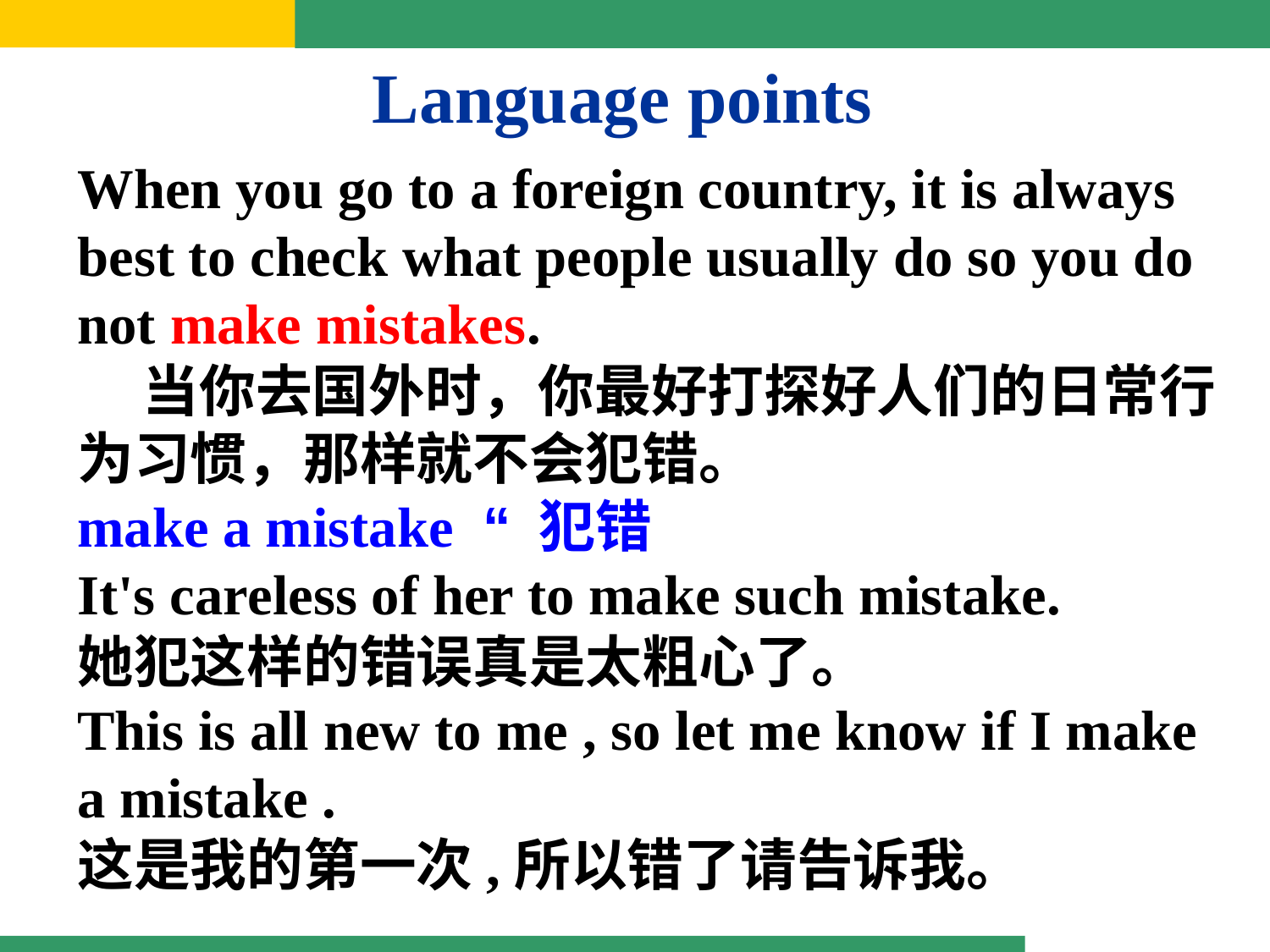

Language points

When you go to a foreign country, it is always best to check what people usually do so you do not make mistakes.
    当你去国外时，你最好打探好人们的日常行为习惯，那样就不会犯错。
make a mistake  “ 犯错
It's careless of her to make such mistake.
她犯这样的错误真是太粗心了。
This is all new to me , so let me know if I make a mistake .
这是我的第一次,所以错了请告诉我。